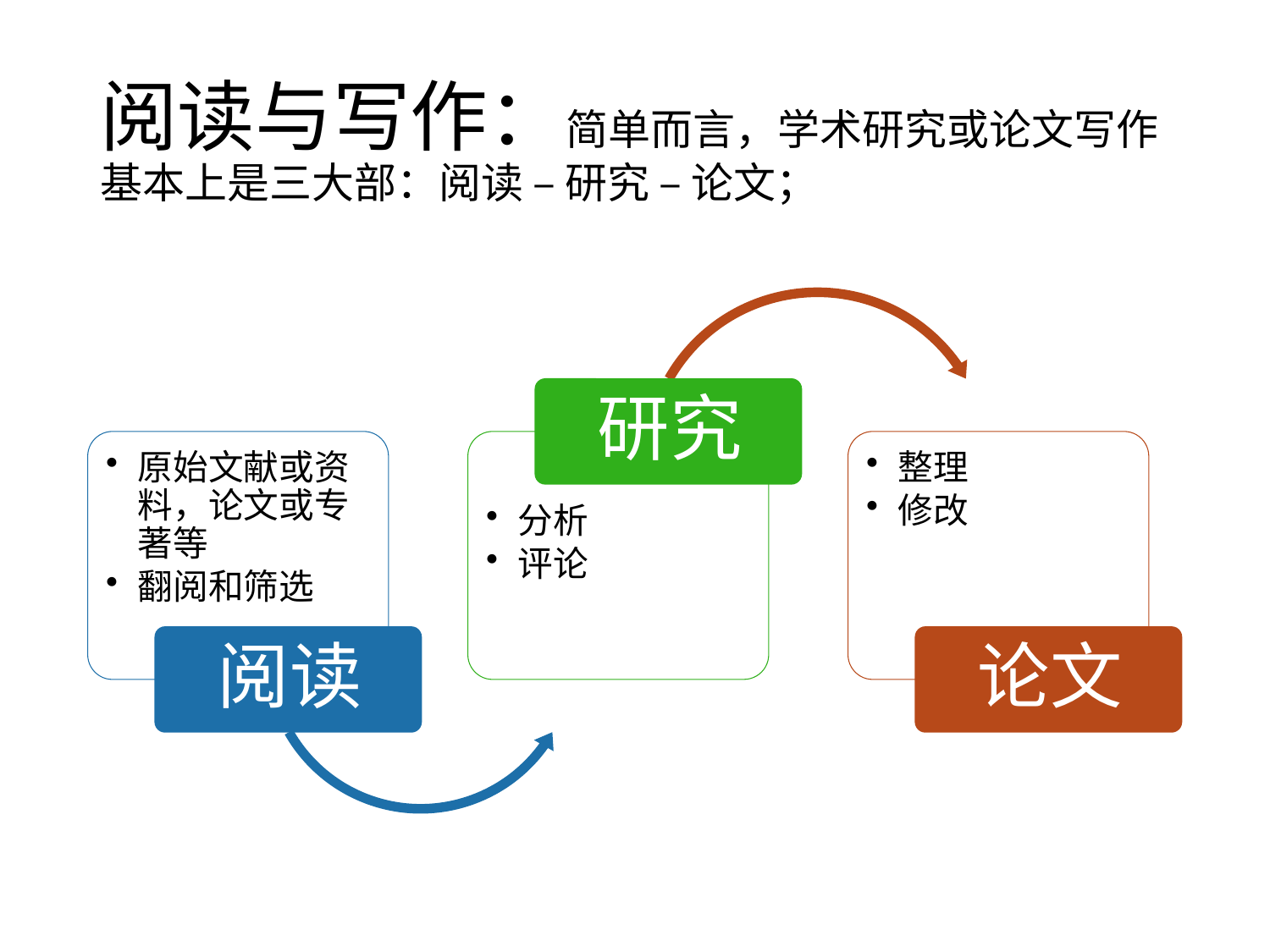

# 阅读与写作：简单而言，学术研究或论文写作基本上是三大部：阅读 – 研究 – 论文；
原始文献或资料，论文或专著等
翻阅和筛选
阅读
分析
评论
研究
整理
修改
论文